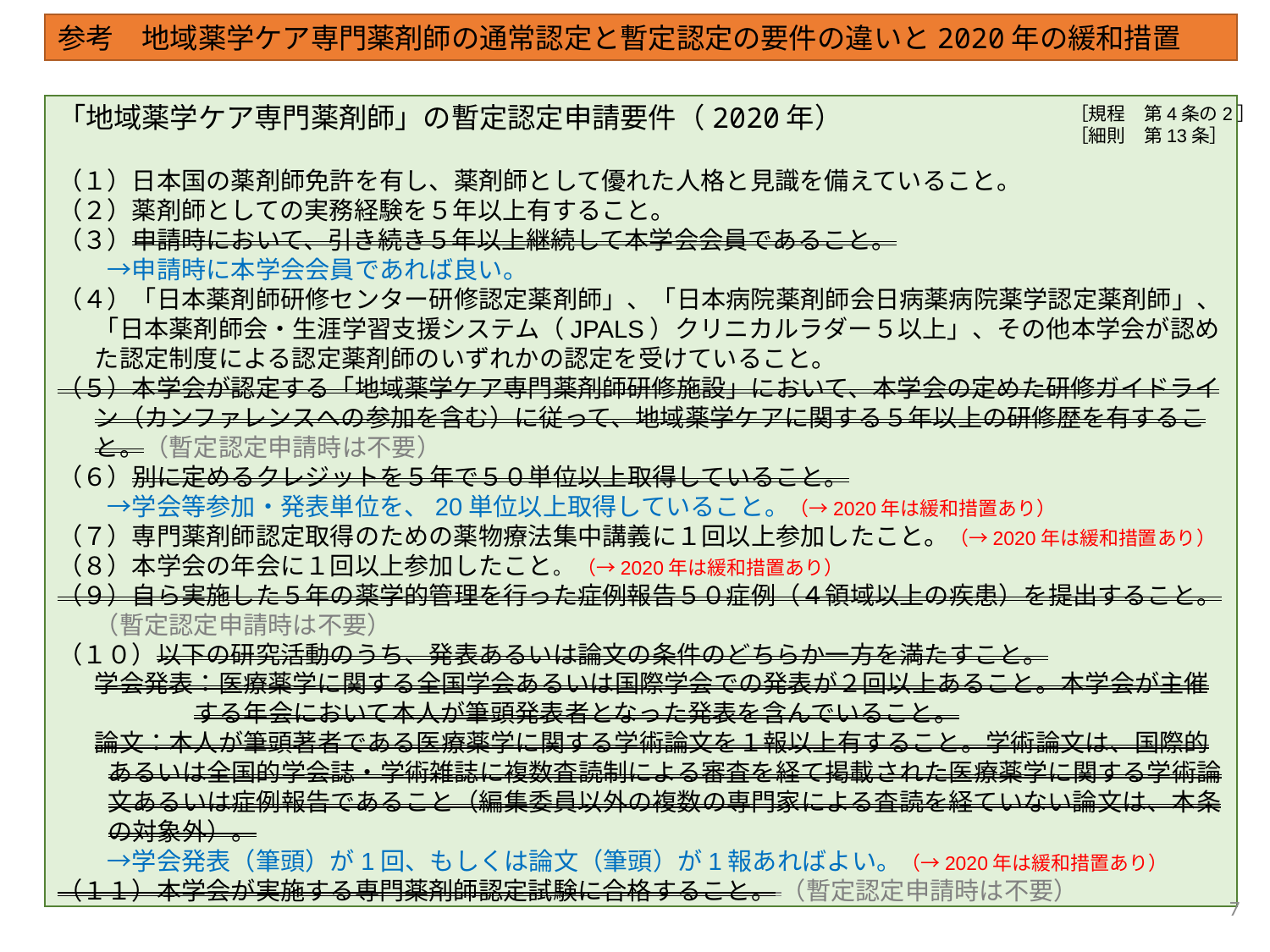

参考　地域薬学ケア専門薬剤師の通常認定と暫定認定の要件の違いと2020年の緩和措置
「地域薬学ケア専門薬剤師」の暫定認定申請要件（2020年）

（１）日本国の薬剤師免許を有し、薬剤師として優れた人格と見識を備えていること。
（２）薬剤師としての実務経験を５年以上有すること。
（３）申請時において、引き続き５年以上継続して本学会会員であること。
　　→申請時に本学会会員であれば良い。
（４）「日本薬剤師研修センター研修認定薬剤師」、「日本病院薬剤師会日病薬病院薬学認定薬剤師」、「日本薬剤師会・生涯学習支援システム（JPALS）クリニカルラダー５以上」、その他本学会が認めた認定制度による認定薬剤師のいずれかの認定を受けていること。
（５）本学会が認定する「地域薬学ケア専門薬剤師研修施設」において、本学会の定めた研修ガイドライン（カンファレンスへの参加を含む）に従って、地域薬学ケアに関する５年以上の研修歴を有すること。（暫定認定申請時は不要）
（６）別に定めるクレジットを５年で５０単位以上取得していること。
　　→学会等参加・発表単位を、20単位以上取得していること。（→2020年は緩和措置あり）
（７）専門薬剤師認定取得のための薬物療法集中講義に１回以上参加したこと。（→2020年は緩和措置あり）
（８）本学会の年会に１回以上参加したこと。 （→2020年は緩和措置あり）
（９）自ら実施した５年の薬学的管理を行った症例報告５０症例（４領域以上の疾患）を提出すること。（暫定認定申請時は不要）
（１０）以下の研究活動のうち、発表あるいは論文の条件のどちらか一方を満たすこと。
学会発表：医療薬学に関する全国学会あるいは国際学会での発表が２回以上あること。本学会が主催する年会において本人が筆頭発表者となった発表を含んでいること。
論文：本人が筆頭著者である医療薬学に関する学術論文を１報以上有すること。学術論文は、国際的あるいは全国的学会誌・学術雑誌に複数査読制による審査を経て掲載された医療薬学に関する学術論文あるいは症例報告であること（編集委員以外の複数の専門家による査読を経ていない論文は、本条の対象外）。
　　→学会発表（筆頭）が1回、もしくは論文（筆頭）が1報あればよい。（→2020年は緩和措置あり）
（１１）本学会が実施する専門薬剤師認定試験に合格すること。 （暫定認定申請時は不要）
［規程　第4条の2］
［細則　第13条］
7